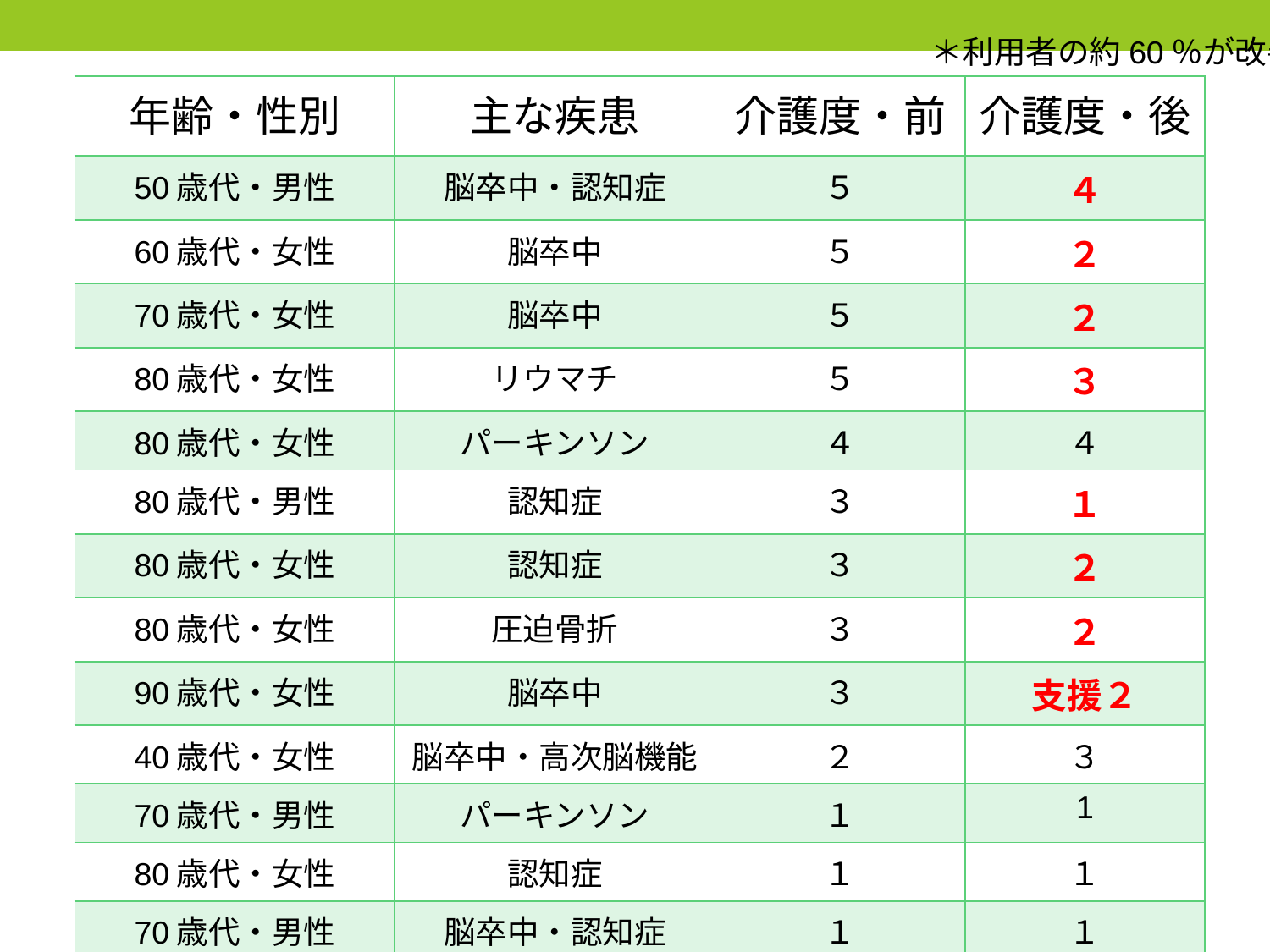

＊利用者の約60％が改善傾向
| 年齢・性別 | 主な疾患 | 介護度・前 | 介護度・後 |
| --- | --- | --- | --- |
| 50歳代・男性 | 脳卒中・認知症 | ５ | ４ |
| 60歳代・女性 | 脳卒中 | ５ | ２ |
| 70歳代・女性 | 脳卒中 | ５ | ２ |
| 80歳代・女性 | リウマチ | ５ | ３ |
| 80歳代・女性 | パーキンソン | ４ | ４ |
| 80歳代・男性 | 認知症 | ３ | １ |
| 80歳代・女性 | 認知症 | ３ | ２ |
| 80歳代・女性 | 圧迫骨折 | ３ | ２ |
| 90歳代・女性 | 脳卒中 | ３ | 支援２ |
| 40歳代・女性 | 脳卒中・高次脳機能 | ２ | ３ |
| 70歳代・男性 | パーキンソン | １ | 1 |
| 80歳代・女性 | 認知症 | １ | １ |
| 70歳代・男性 | 脳卒中・認知症 | １ | １ |
| 80歳代・女性 | 認知症 | １ | １ |